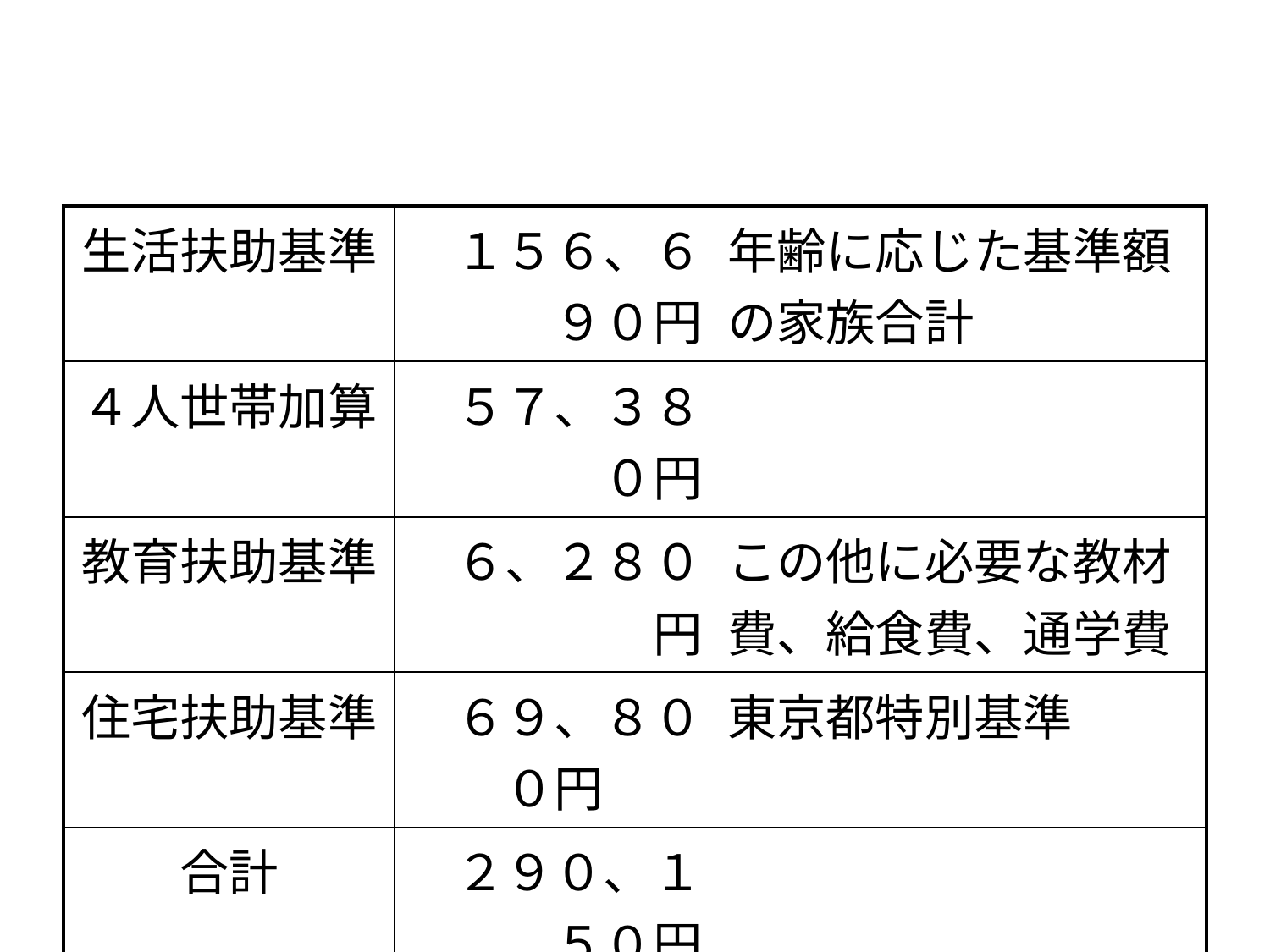

| 生活扶助基準 | １５６、６９０円 | 年齢に応じた基準額の家族合計 |
| --- | --- | --- |
| ４人世帯加算 | ５７、３８０円 |  |
| 教育扶助基準 | ６、２８０円 | この他に必要な教材費、給食費、通学費 |
| 住宅扶助基準 | ６９、８００円 | 東京都特別基準 |
| 合計 | ２９０、１５０円 |  |